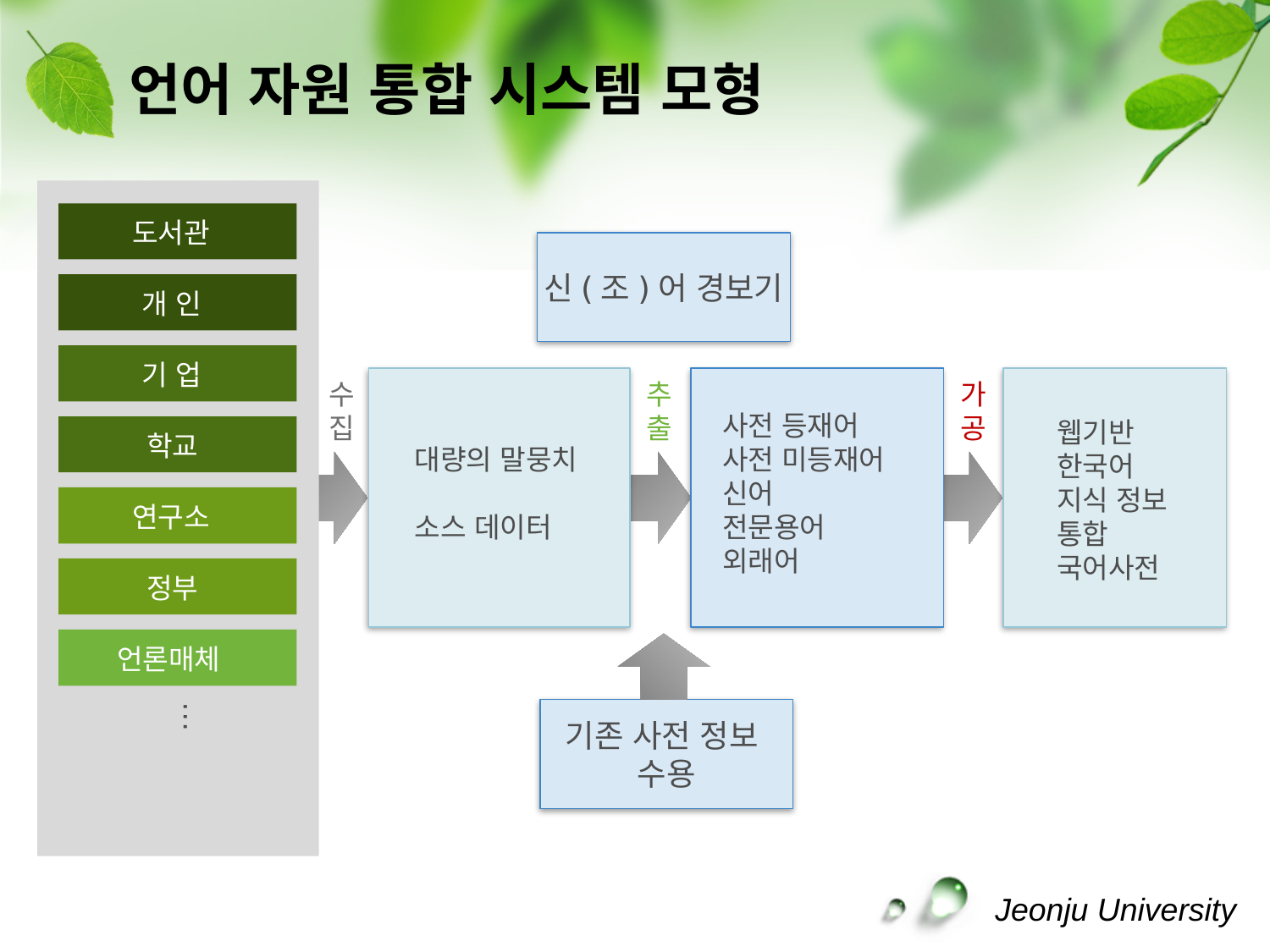

# 언어 자원 통합 시스템 모형

도서관
신(조)어 경보기

개 인

기 업

수
집
가
공
추
출
사전 등재어
사전 미등재어
신어
전문용어
외래어
웹기반
한국어
지식 정보
통합
국어사전

학교
대량의 말뭉치

소스 데이터

연구소

정부

언론매체
…
기존 사전 정보
수용